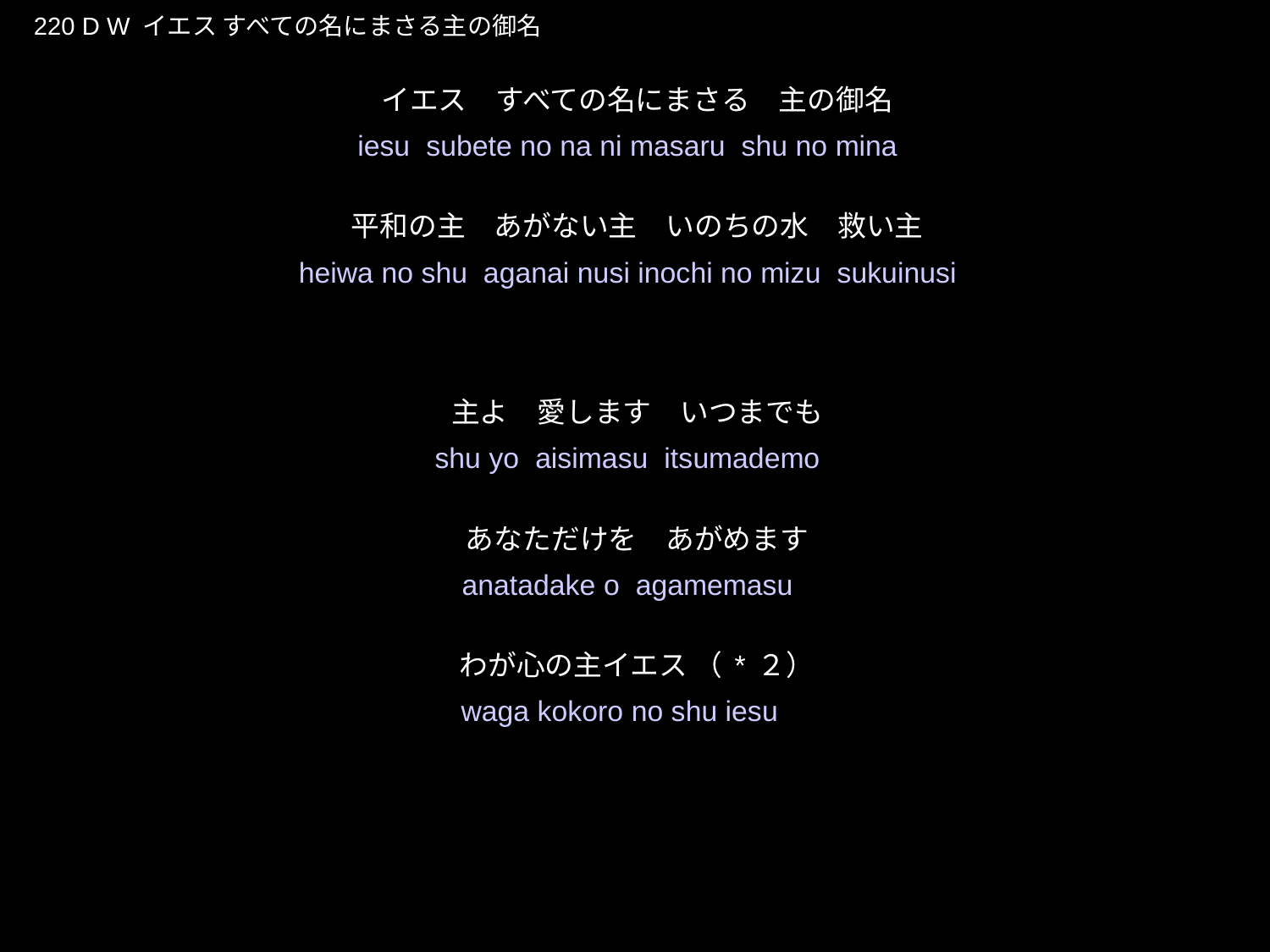

いえすすべてのなにまさるしゅのみな
★W
220 D W イエス すべての名にまさる主の御名
イエス　すべての名にまさる　主の御名
平和の主　あがない主　いのちの水　救い主
主よ　愛します　いつまでも
あなただけを　あがめます
わが心の主イエス （*２）
★３
iesu  subete no na ni masaru  shu no mina
heiwa no shu  aganai nusi inochi no mizu  sukuinusi
shu yo  aisimasu  itsumademo
anatadake o  agamemasu
waga kokoro no shu iesu